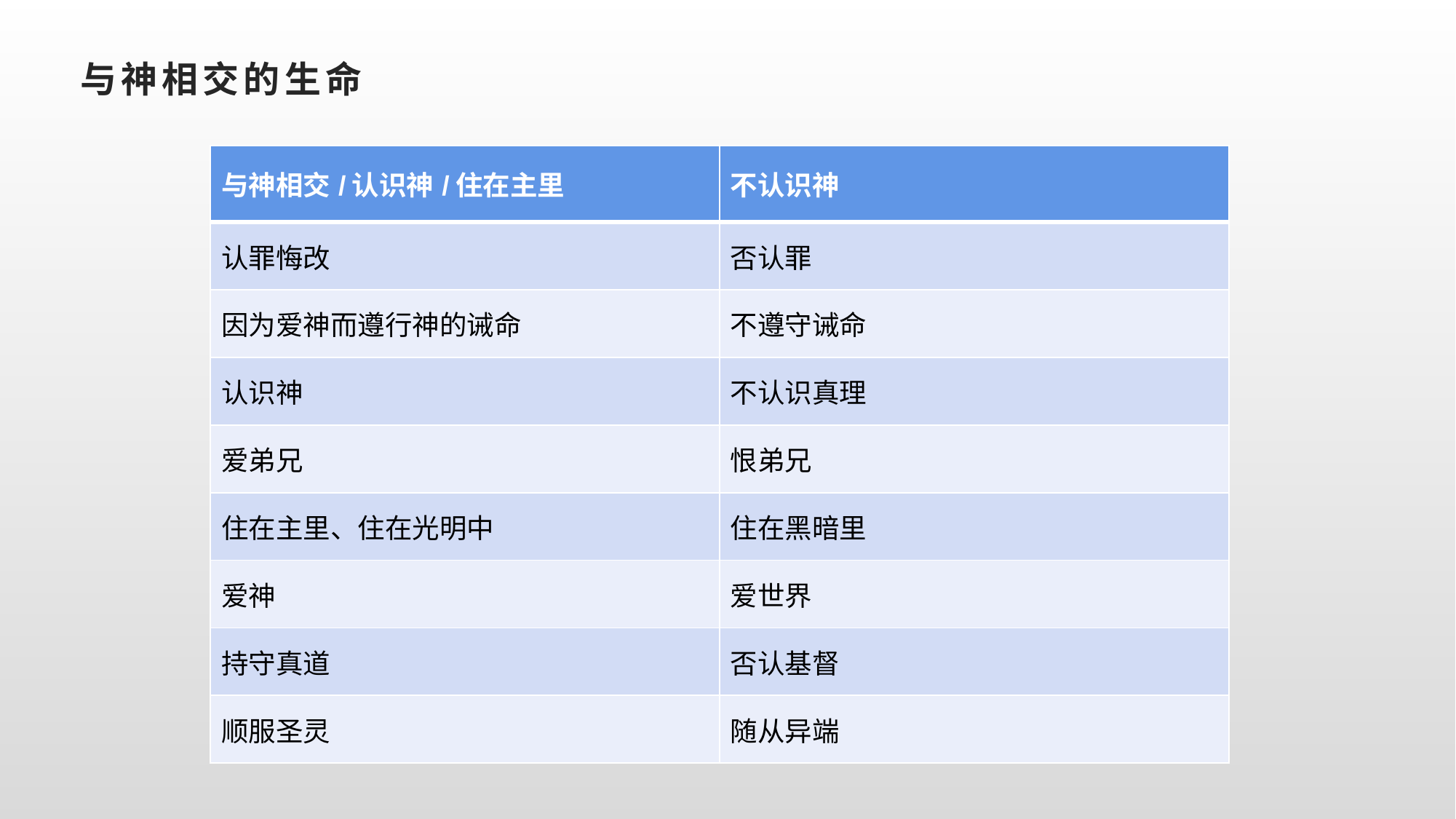

# 与神相交的生命
| 与神相交/认识神/住在主里 | 不认识神 |
| --- | --- |
| 认罪悔改 | 否认罪 |
| 因为爱神而遵行神的诫命 | 不遵守诫命 |
| 认识神 | 不认识真理 |
| 爱弟兄 | 恨弟兄 |
| 住在主里、住在光明中 | 住在黑暗里 |
| 爱神 | 爱世界 |
| 持守真道 | 否认基督 |
| 顺服圣灵 | 随从异端 |